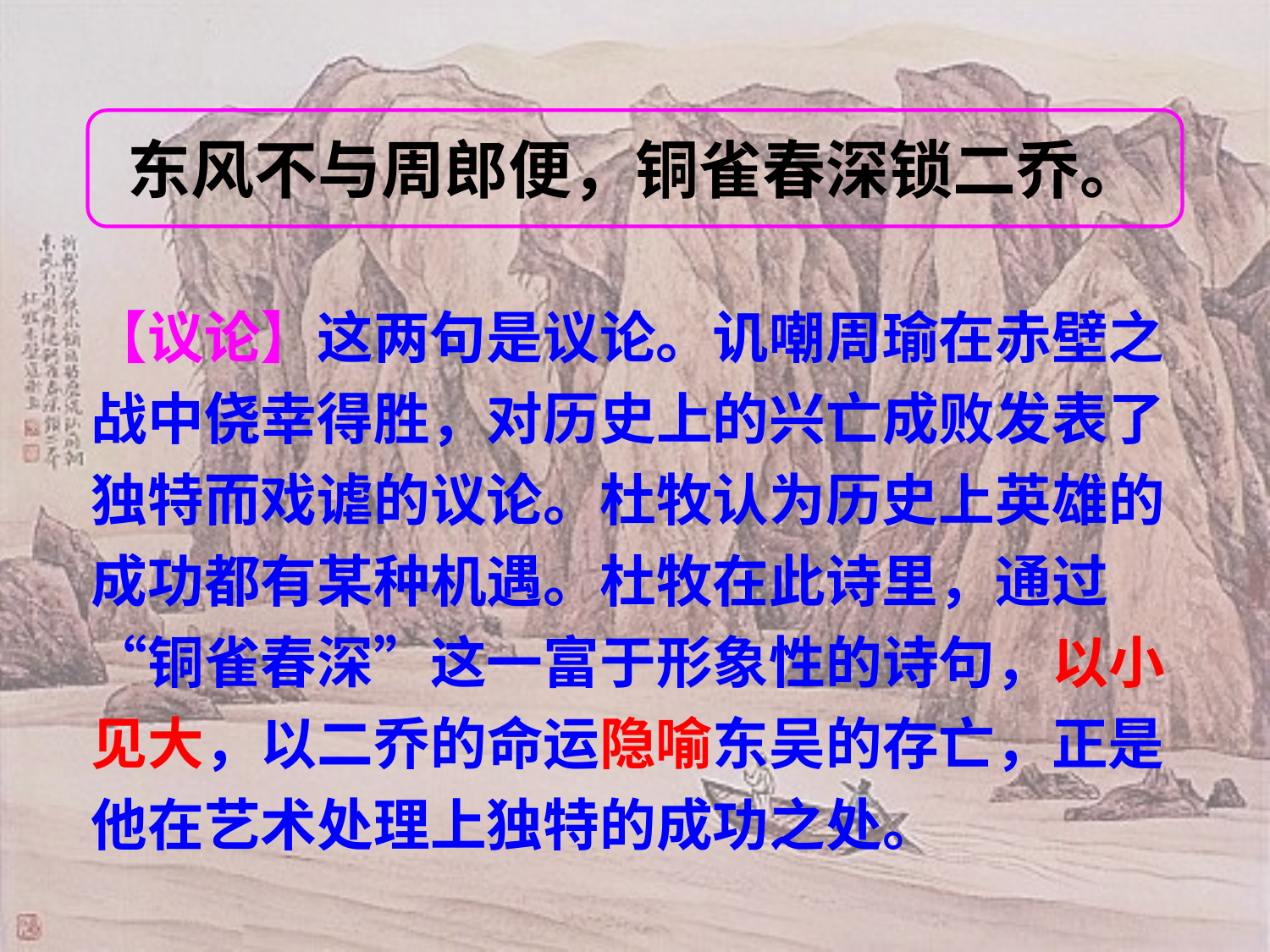

东风不与周郎便，铜雀春深锁二乔。
【议论】这两句是议论。讥嘲周瑜在赤壁之战中侥幸得胜，对历史上的兴亡成败发表了独特而戏谑的议论。杜牧认为历史上英雄的成功都有某种机遇。杜牧在此诗里，通过“铜雀春深”这一富于形象性的诗句，以小见大，以二乔的命运隐喻东吴的存亡，正是他在艺术处理上独特的成功之处。